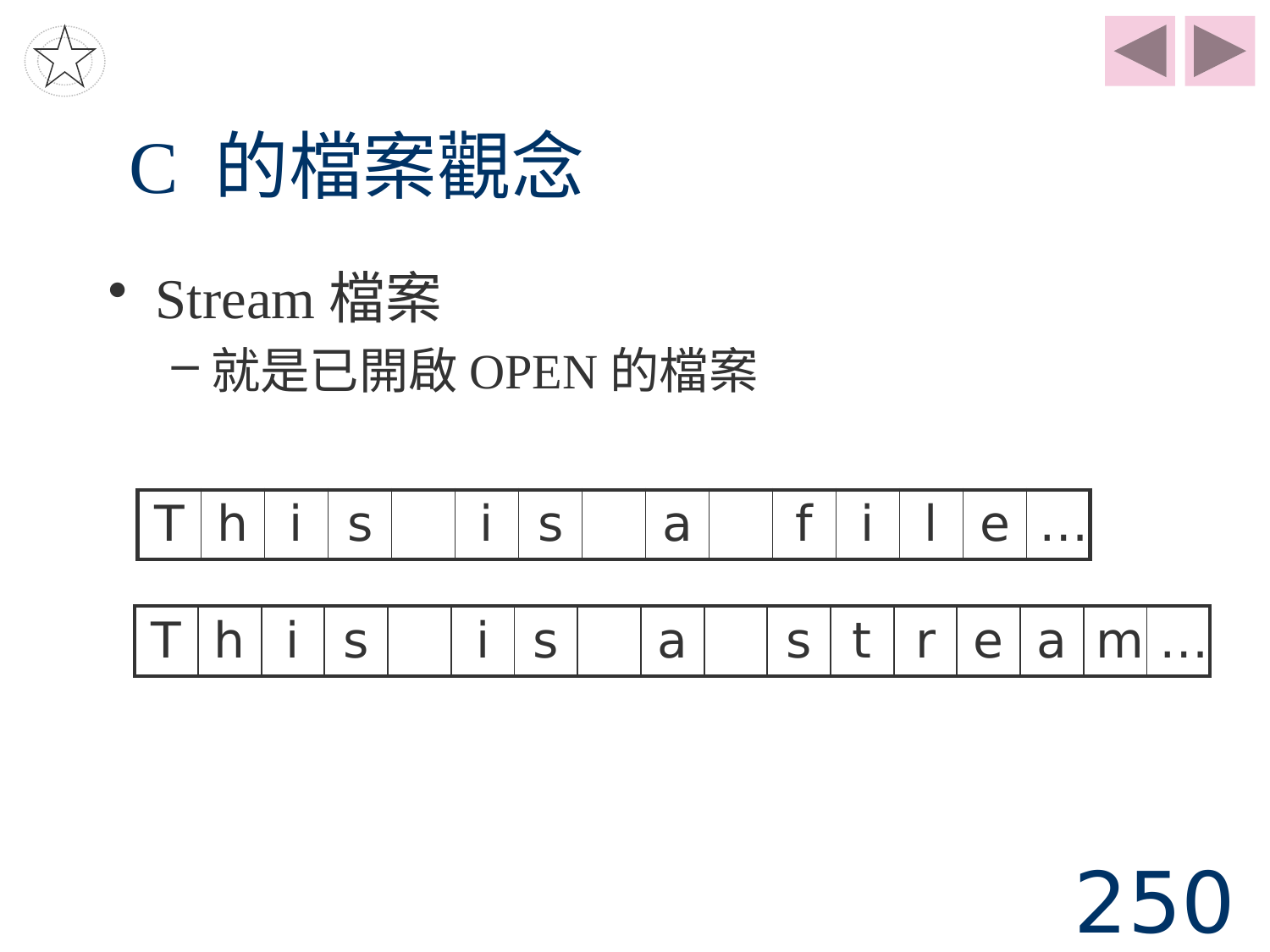

# C 的檔案觀念
Stream檔案
就是已開啟OPEN的檔案

| T | h | i | s |  | i | s |  | a |  | f | i | l | e | … |
| --- | --- | --- | --- | --- | --- | --- | --- | --- | --- | --- | --- | --- | --- | --- |
| T | h | i | s |  | i | s |  | a |  | s | t | r | e | a | m | … |
| --- | --- | --- | --- | --- | --- | --- | --- | --- | --- | --- | --- | --- | --- | --- | --- | --- |
250